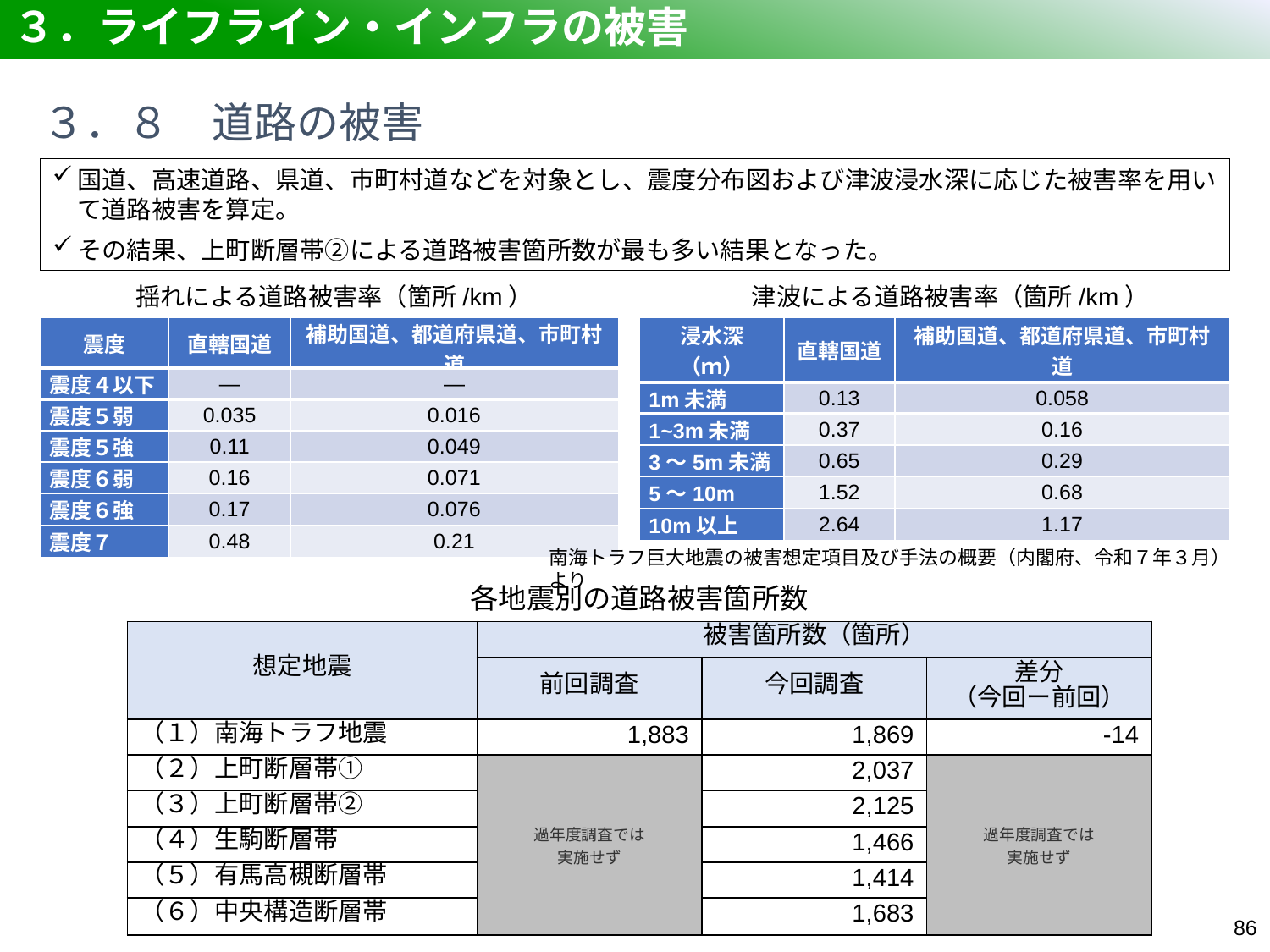

# ３．ライフライン・インフラの被害
３．８　道路の被害
国道、高速道路、県道、市町村道などを対象とし、震度分布図および津波浸水深に応じた被害率を用いて道路被害を算定。
その結果、上町断層帯②による道路被害箇所数が最も多い結果となった。
揺れによる道路被害率（箇所/km）
津波による道路被害率（箇所/km）
| 震度 | 直轄国道 | 補助国道、都道府県道、市町村道 |
| --- | --- | --- |
| 震度４以下 | ― | ― |
| 震度５弱 | 0.035 | 0.016 |
| 震度５強 | 0.11 | 0.049 |
| 震度６弱 | 0.16 | 0.071 |
| 震度６強 | 0.17 | 0.076 |
| 震度７ | 0.48 | 0.21 |
| 浸水深（ｍ） | 直轄国道 | 補助国道、都道府県道、市町村道 |
| --- | --- | --- |
| 1m未満 | 0.13 | 0.058 |
| 1~3m未満 | 0.37 | 0.16 |
| 3～5m未満 | 0.65 | 0.29 |
| 5～10m | 1.52 | 0.68 |
| 10m以上 | 2.64 | 1.17 |
南海トラフ巨大地震の被害想定項目及び手法の概要（内閣府、令和７年３月）より
各地震別の道路被害箇所数
| 想定地震 | 被害箇所数（箇所） |  |  |
| --- | --- | --- | --- |
|  | 前回調査 | 今回調査 | 差分 （今回ー前回） |
| （１）南海トラフ地震 | 1,883 | 1,869 | -14 |
| （２）上町断層帯① | 過年度調査では 実施せず | 2,037 | 過年度調査では 実施せず |
| （３）上町断層帯② |  | 2,125 |  |
| （４）生駒断層帯 |  | 1,466 |  |
| （５）有馬高槻断層帯 |  | 1,414 |  |
| （６）中央構造断層帯 |  | 1,683 |  |
86